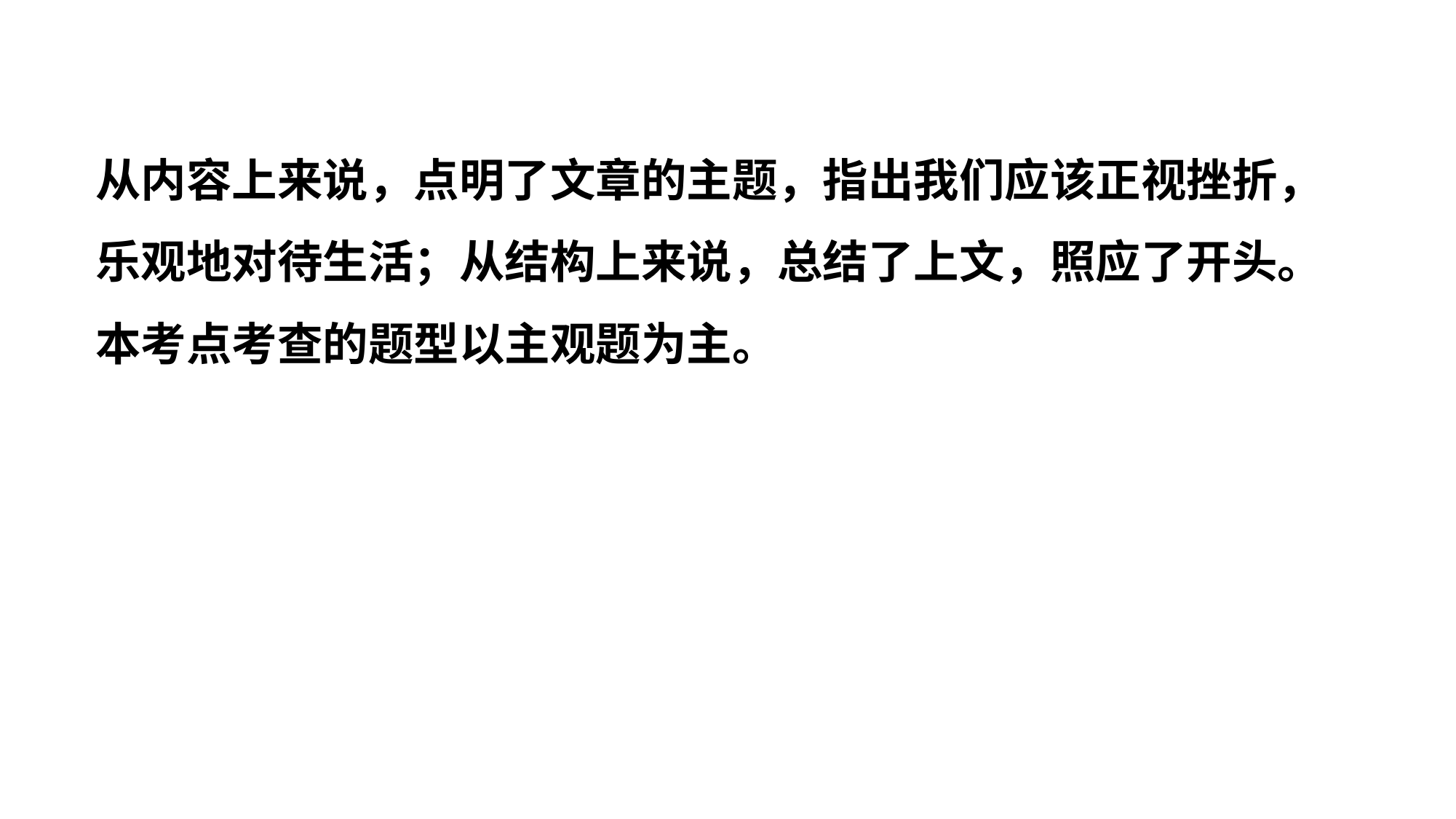

从内容上来说，点明了文章的主题，指出我们应该正视挫折，乐观地对待生活；从结构上来说，总结了上文，照应了开头。本考点考查的题型以主观题为主。